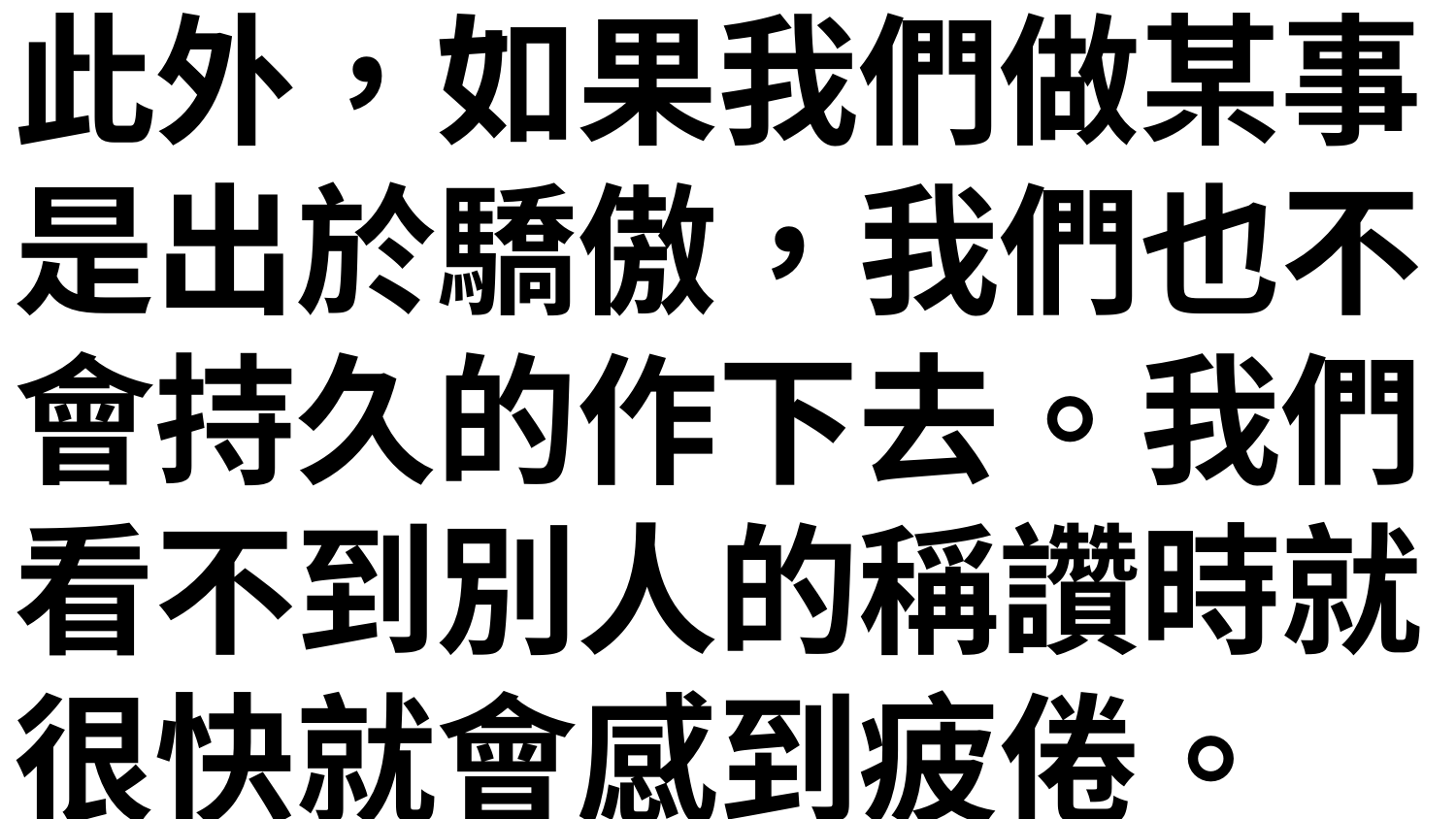

此外，如果我們做某事是出於驕傲，我們也不會持久的作下去。我們看不到別人的稱讚時就很快就會感到疲倦。